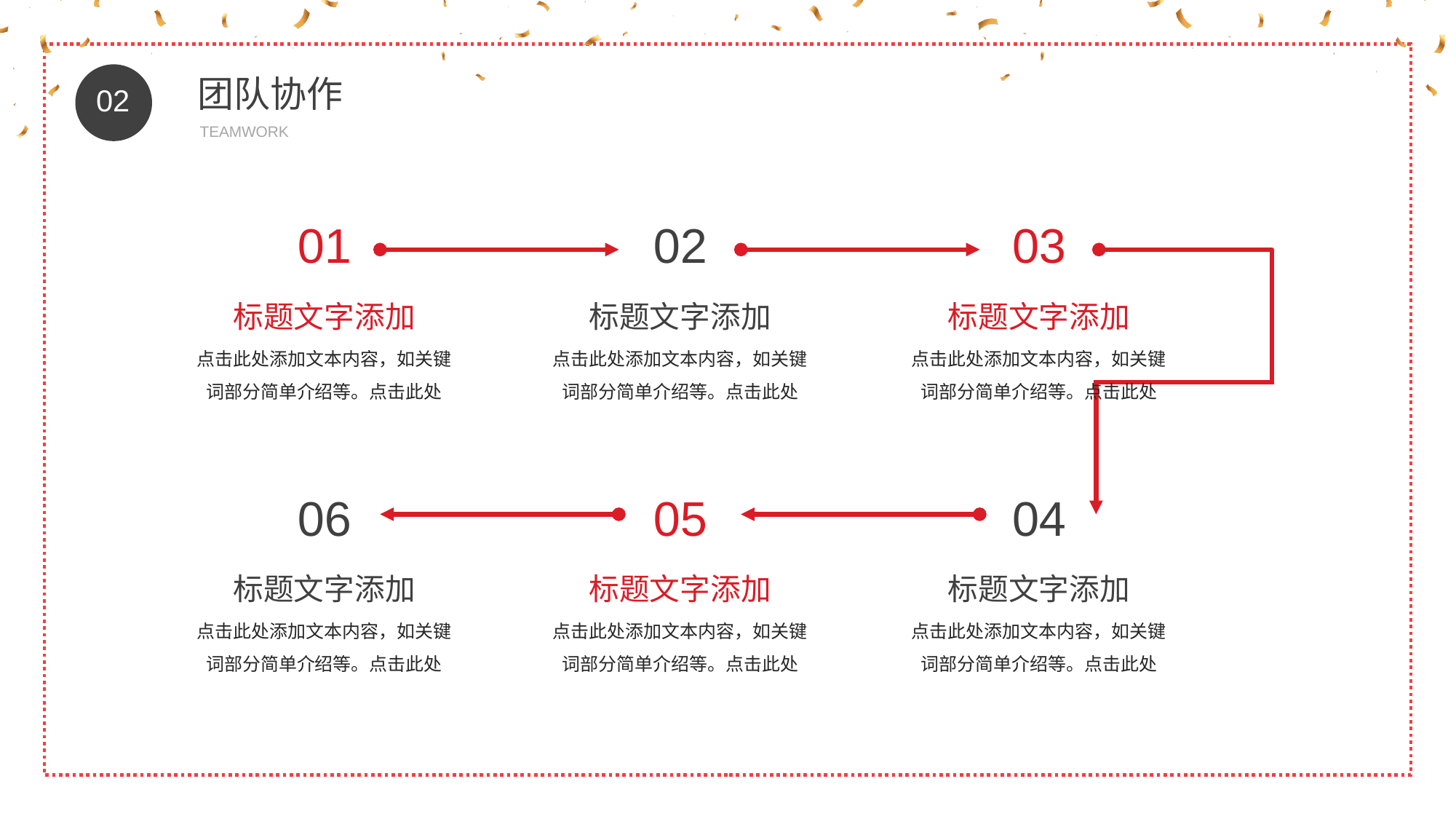

BY YUSHEN

团队协作
02
TEAMWORK
02
标题文字添加
点击此处添加文本内容，如关键词部分简单介绍等。点击此处
01
标题文字添加
点击此处添加文本内容，如关键词部分简单介绍等。点击此处
03
标题文字添加
点击此处添加文本内容，如关键词部分简单介绍等。点击此处
06
标题文字添加
点击此处添加文本内容，如关键词部分简单介绍等。点击此处
05
标题文字添加
点击此处添加文本内容，如关键词部分简单介绍等。点击此处
04
标题文字添加
点击此处添加文本内容，如关键词部分简单介绍等。点击此处